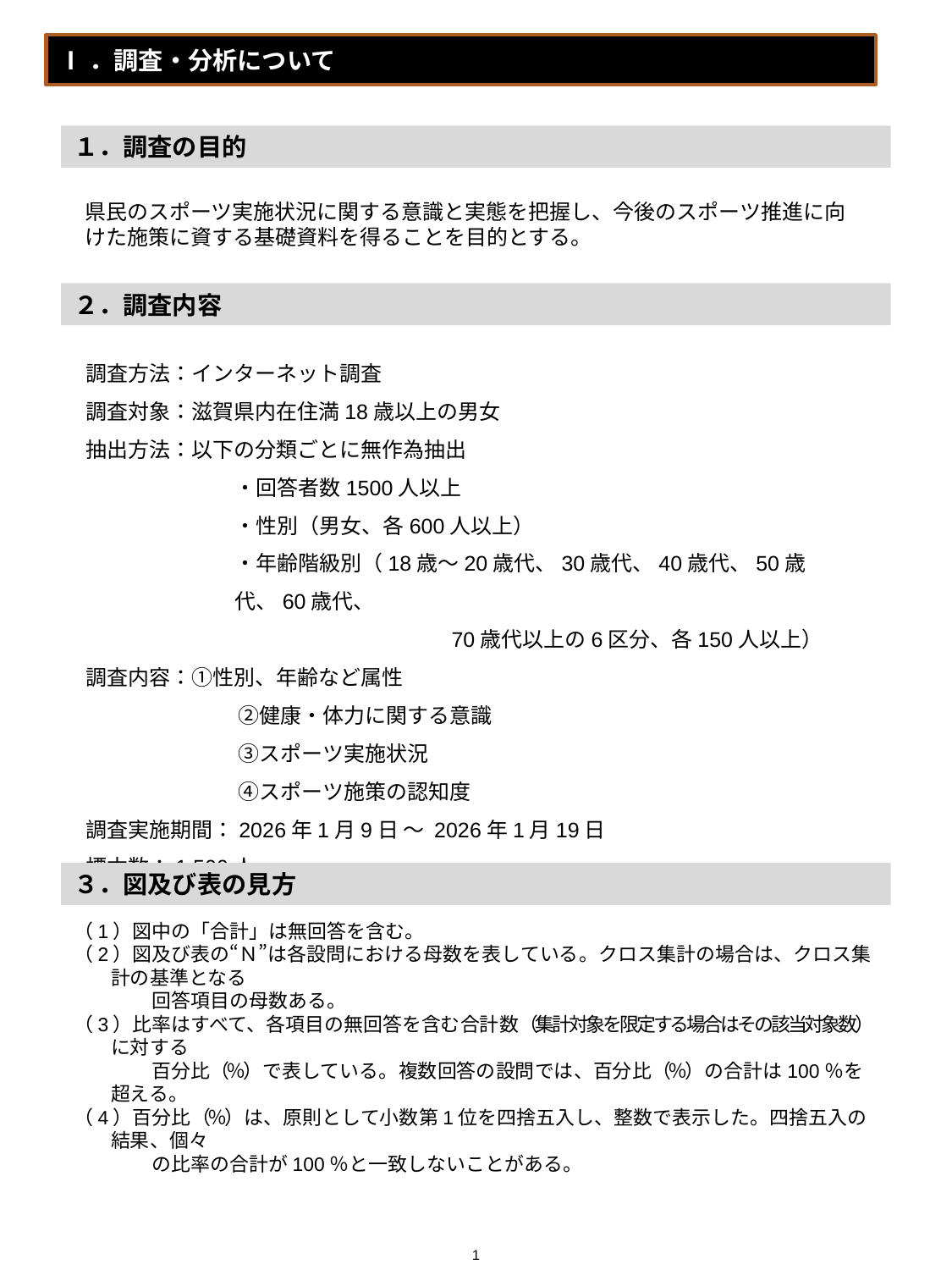

Ⅰ．調査・分析について
１．調査の目的
県民のスポーツ実施状況に関する意識と実態を把握し、今後のスポーツ推進に向けた施策に資する基礎資料を得ることを目的とする。
２．調査内容
調査方法：インターネット調査
調査対象：滋賀県内在住満18歳以上の男女
抽出方法：以下の分類ごとに無作為抽出
・回答者数1500人以上
・性別（男女、各600人以上）
・年齢階級別（18歳～20歳代、30歳代、40歳代、50歳代、60歳代、
　　　　　　　　　　70歳代以上の6区分、各150人以上）
調査内容：①性別、年齢など属性
　　　　　　　 ②健康・体力に関する意識
　　　　　　　 ③スポーツ実施状況
　　　　　　　 ④スポーツ施策の認知度
調査実施期間：2026年1月9日 ～ 2026年1月19日
標本数：1,500人
３．図及び表の見方
（1）図中の「合計」は無回答を含む。
（2）図及び表の“Ｎ”は各設問における母数を表している。クロス集計の場合は、クロス集計の基準となる
　　　　回答項目の母数ある。
（3）比率はすべて、各項目の無回答を含む合計数（集計対象を限定する場合はその該当対象数）に対する
　　　　百分比（％）で表している。複数回答の設問では、百分比（％）の合計は100％を超える。
（4）百分比（％）は、原則として小数第1位を四捨五入し、整数で表示した。四捨五入の結果、個々
　　　　の比率の合計が100％と一致しないことがある。
1